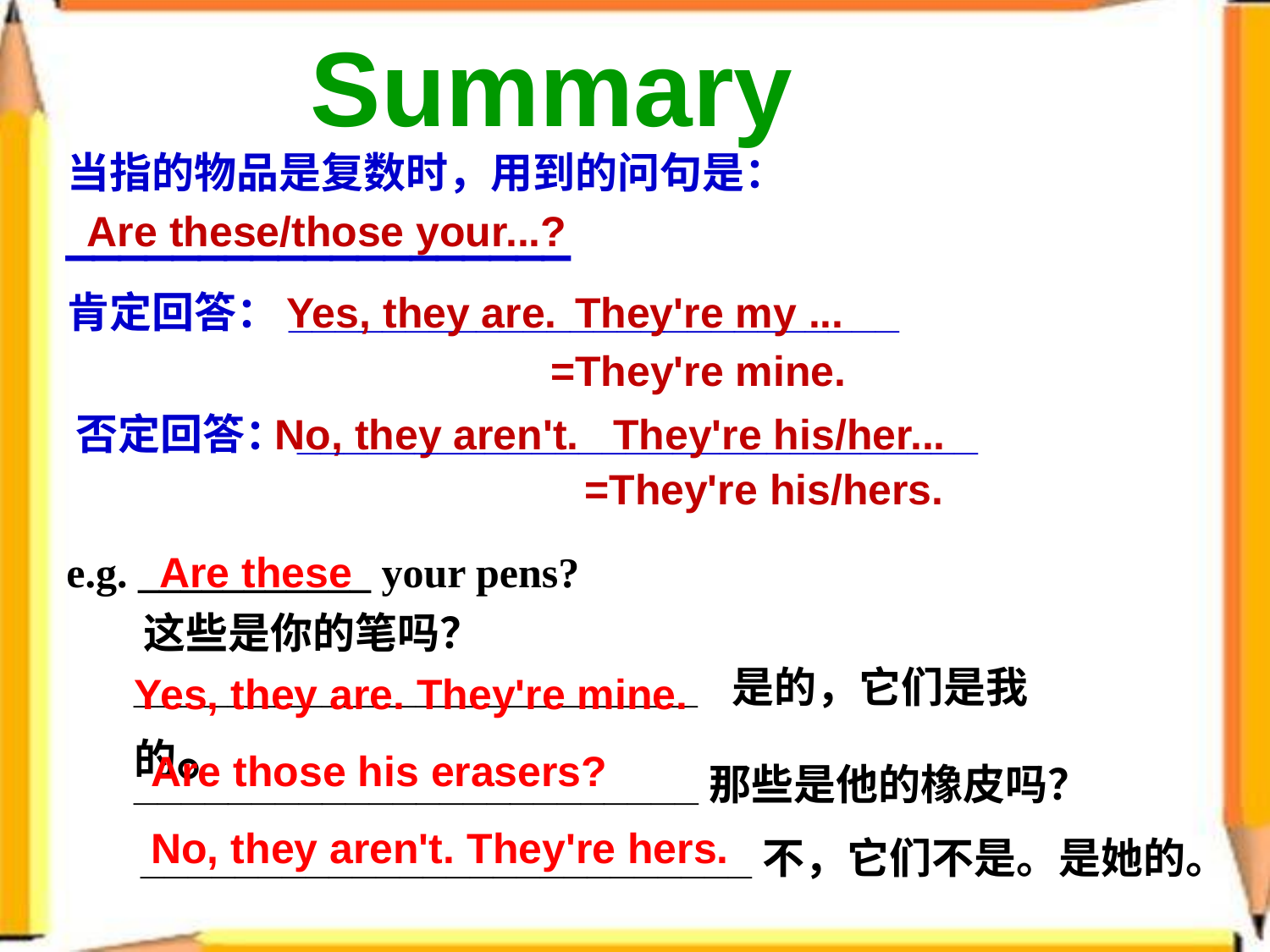

Summary
当指的物品是复数时，用到的问句是：
___________________
Are these/those your...?
肯定回答：__________________________
Yes, they are.
They're my ...

=They're mine.
 否定回答：_____________________________
No, they aren't.
They're his/her...
    =They're his/hers.
e.g. ___________ your pens?
       这些是你的笔吗？

Are these
________________________  是的，它们是我的。
Yes, they are. They're mine.
Are those his erasers?
________________________那些是他的橡皮吗？
No, they aren't. They're hers.
__________________________不，它们不是。是她的。